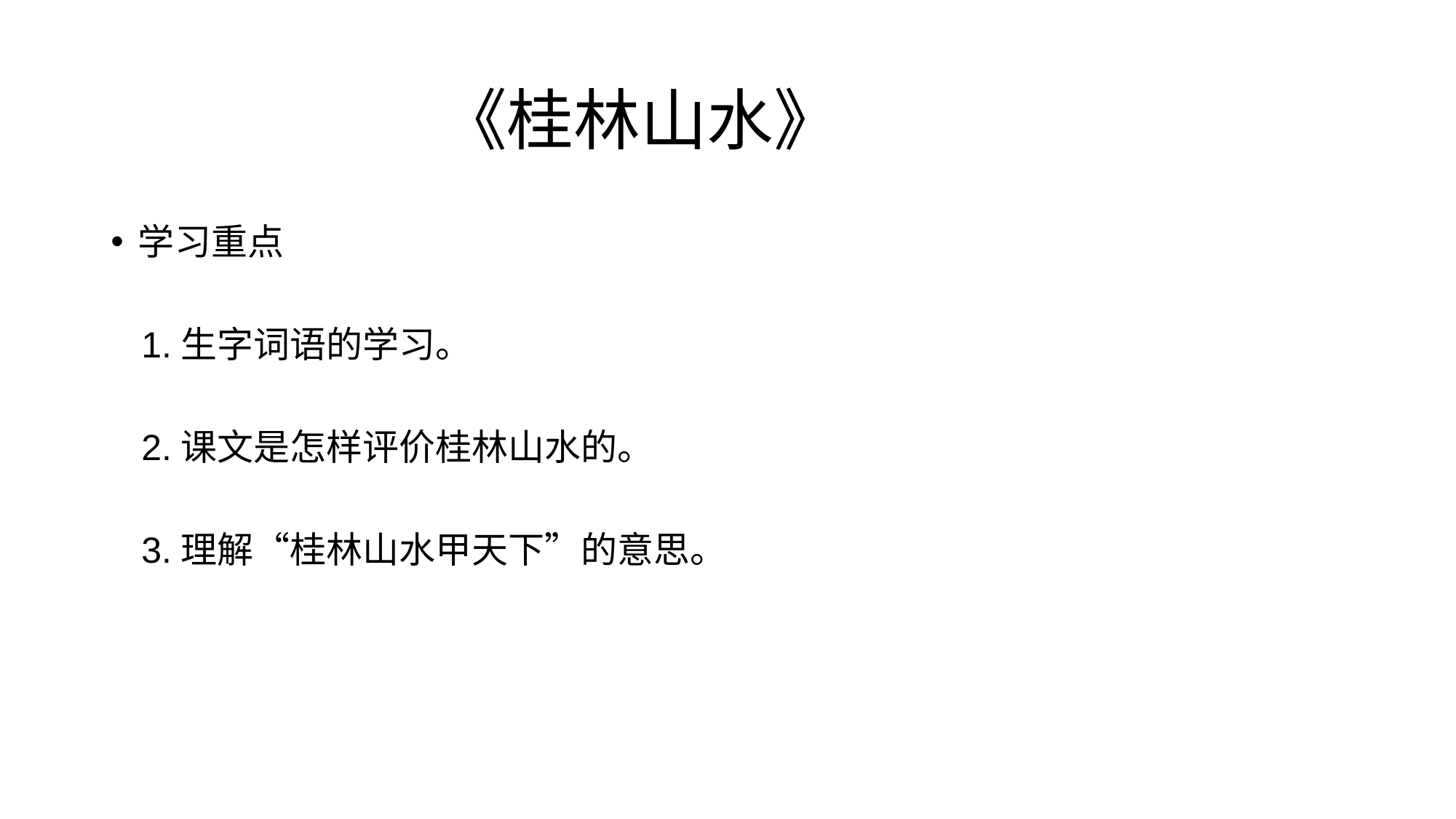

# 《桂林山水》
学习重点
   1.生字词语的学习。
   2.课文是怎样评价桂林山水的。
   3.理解“桂林山水甲天下”的意思。